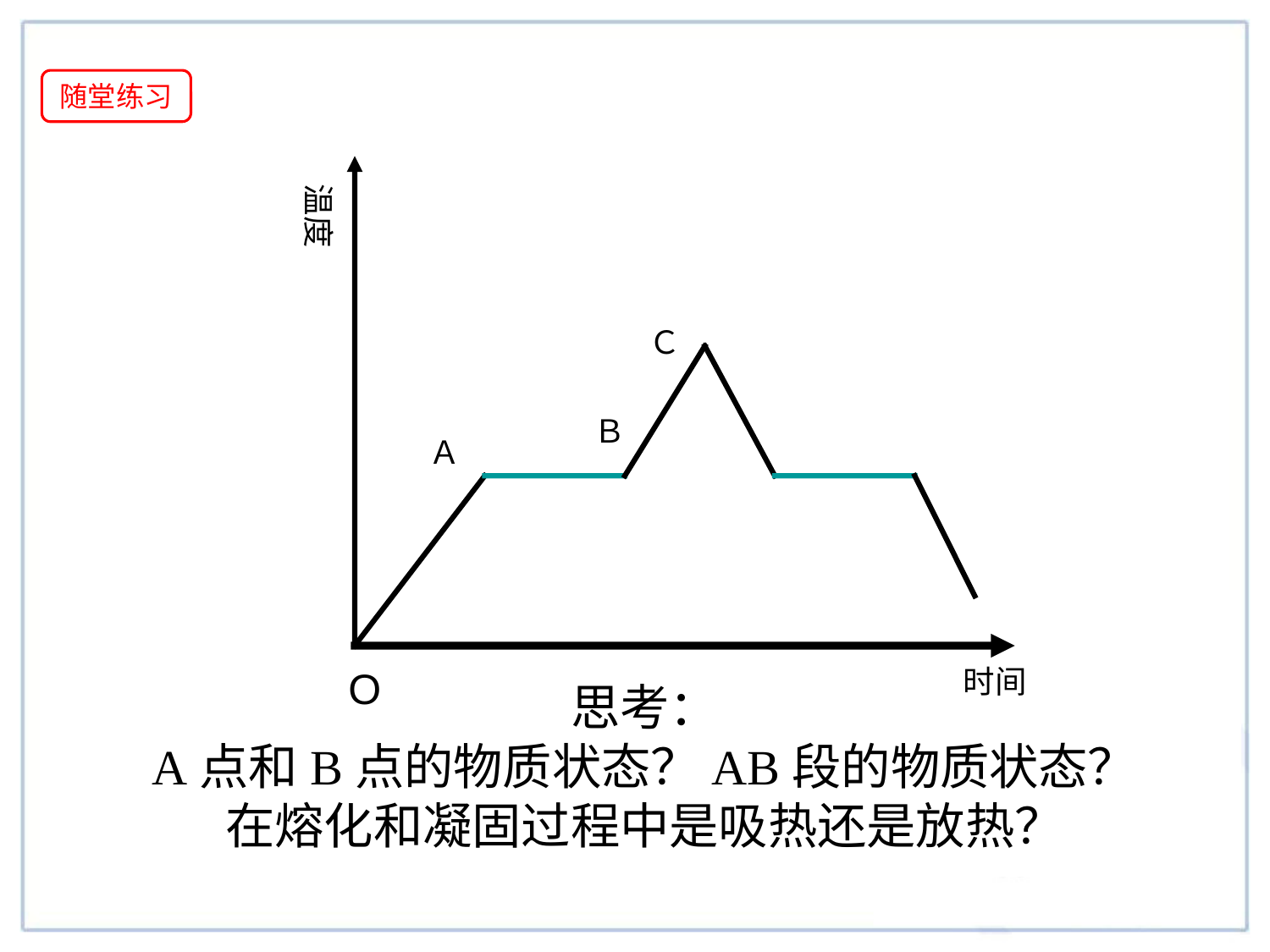

随堂练习
温度

Ｃ

Ｂ
Ａ

O
时间
思考：
A点和B点的物质状态？AB段的物质状态？在熔化和凝固过程中是吸热还是放热？